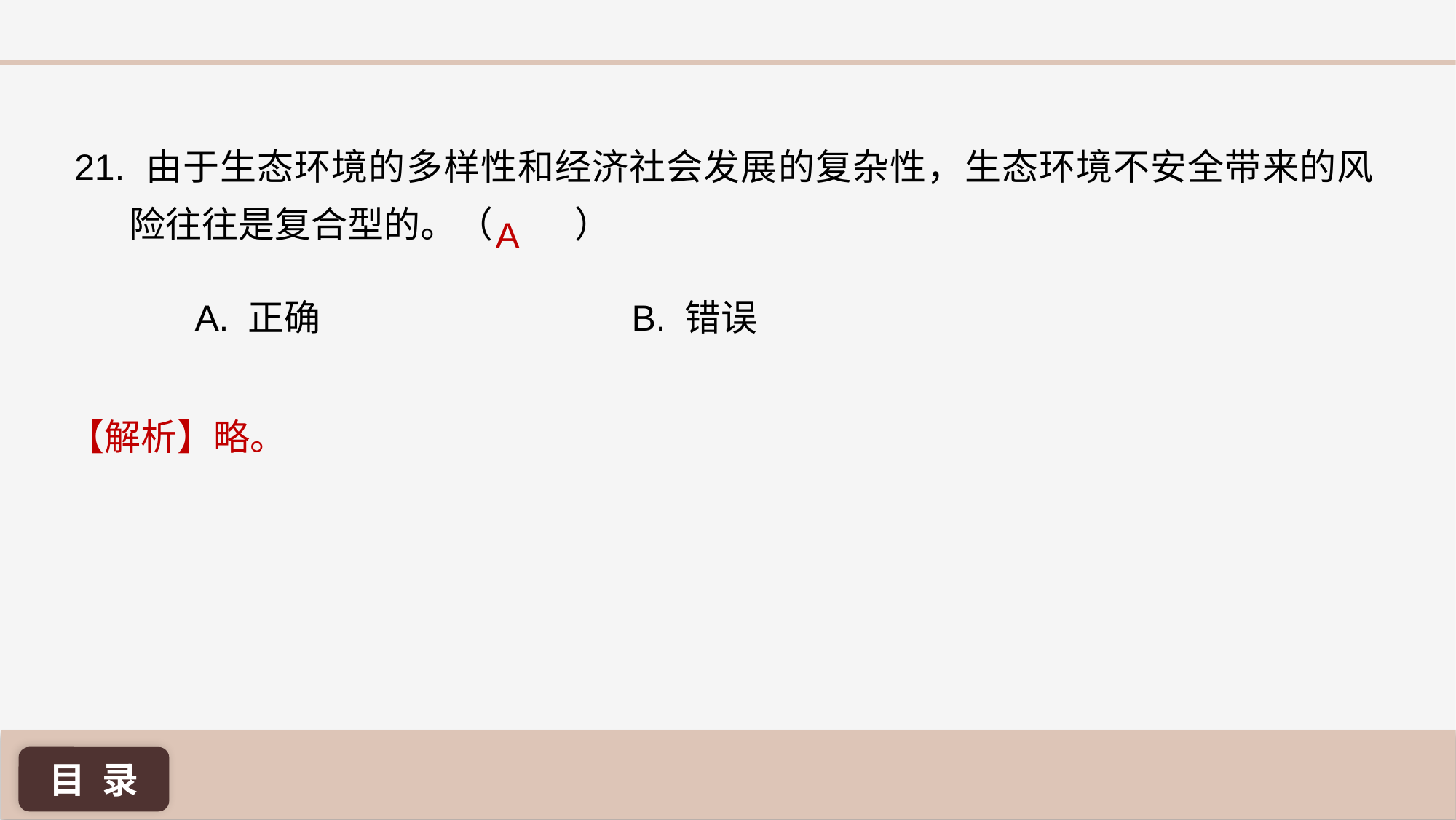

21. 由于生态环境的多样性和经济社会发展的复杂性，生态环境不安全带来的风险往往是复合型的。（          ）
A
A. 正确 			B. 错误
【解析】略。